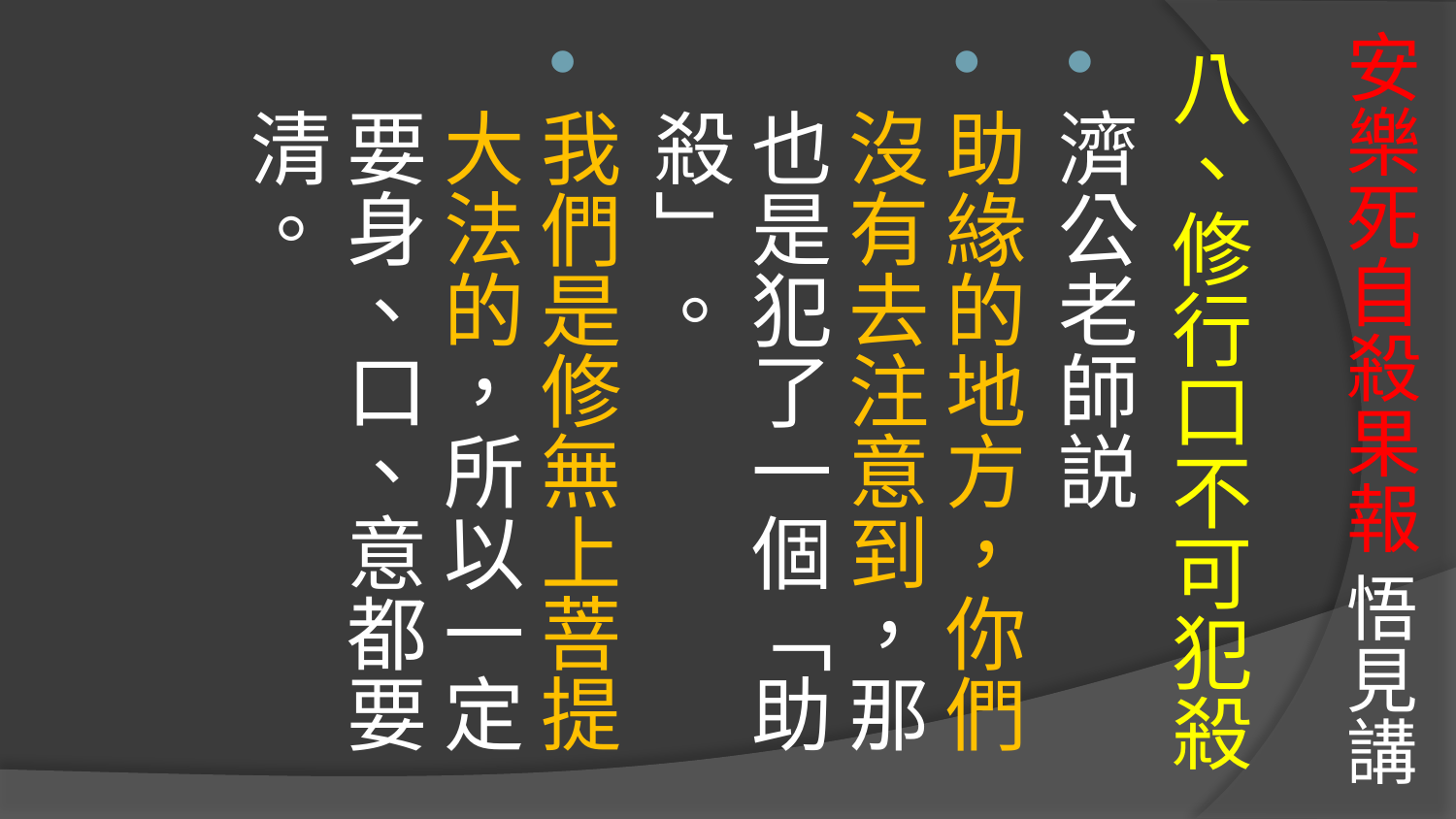

# 安樂死自殺果報 悟見講
八、修行口不可犯殺
濟公老師説
助緣的地方，你們沒有去注意到，那也是犯了一個「助殺」。
我們是修無上菩提大法的，所以一定要身、口、意都要清。